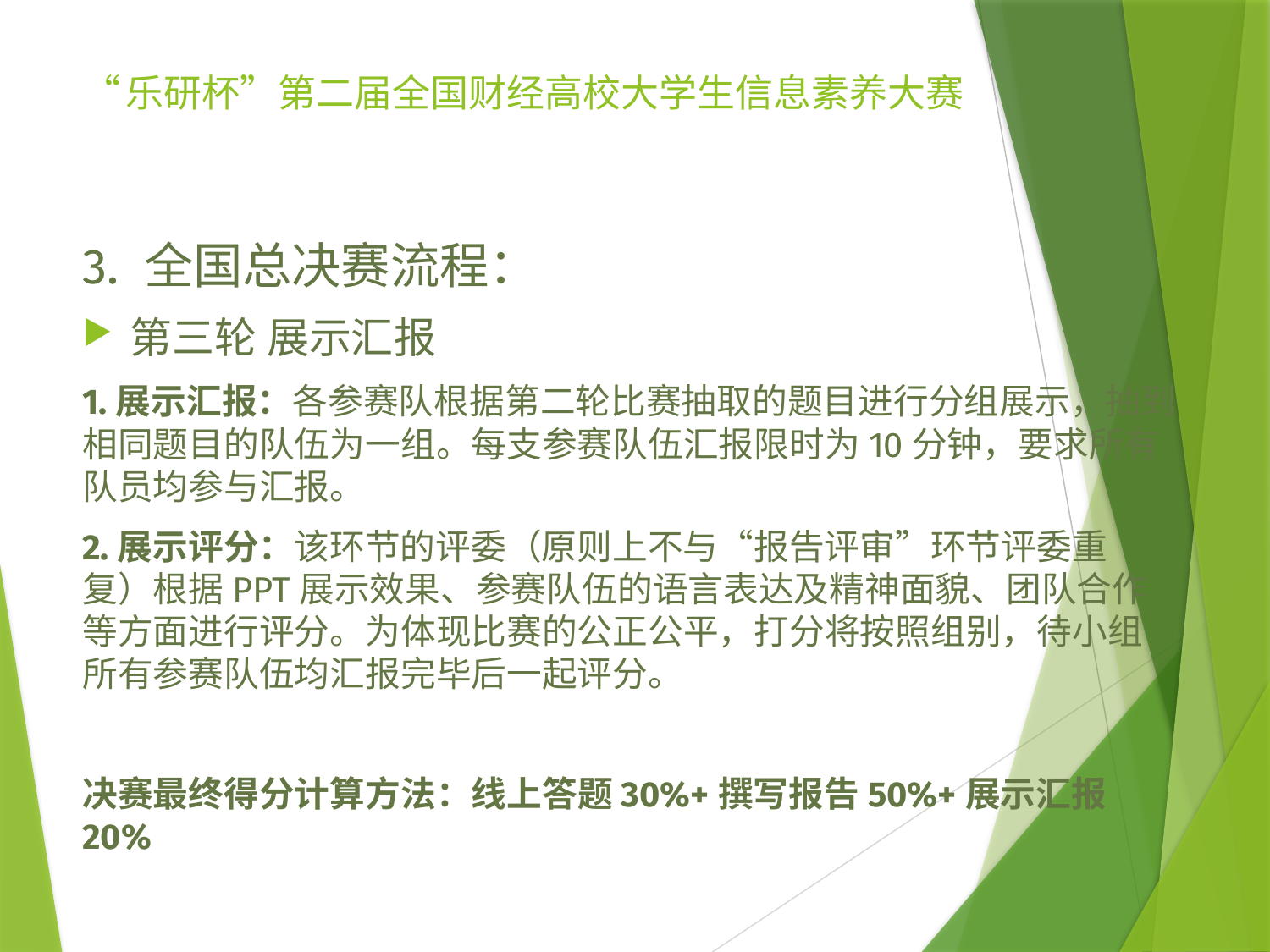

# “乐研杯”第二届全国财经高校大学生信息素养大赛
3. 全国总决赛流程：
第三轮 展示汇报
1.展示汇报：各参赛队根据第二轮比赛抽取的题目进行分组展示，抽到相同题目的队伍为一组。每支参赛队伍汇报限时为10分钟，要求所有队员均参与汇报。
2.展示评分：该环节的评委（原则上不与“报告评审”环节评委重复）根据PPT展示效果、参赛队伍的语言表达及精神面貌、团队合作等方面进行评分。为体现比赛的公正公平，打分将按照组别，待小组所有参赛队伍均汇报完毕后一起评分。

决赛最终得分计算方法：线上答题30%+撰写报告50%+展示汇报20%